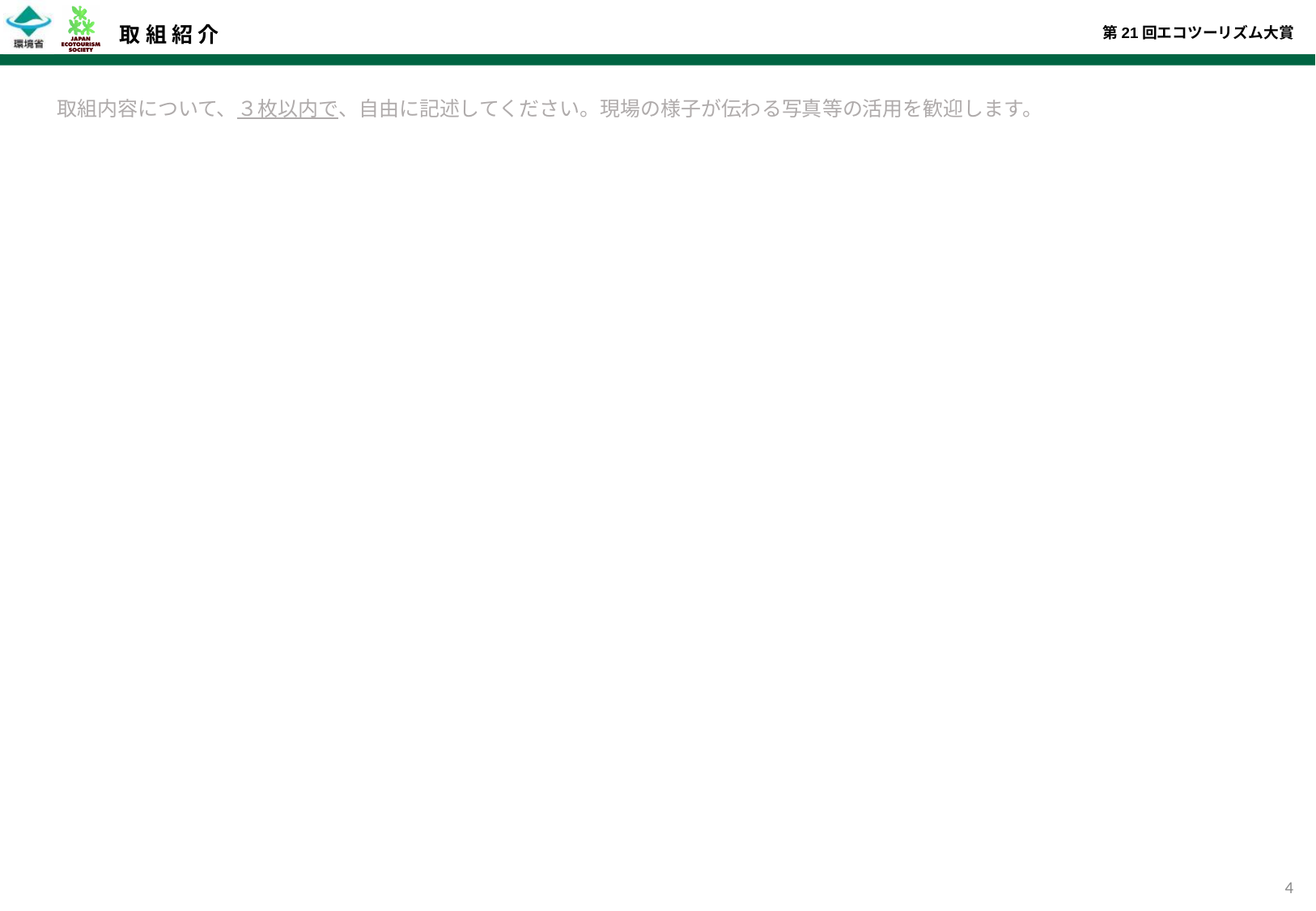

取組内容について、３枚以内で、自由に記述してください。現場の様子が伝わる写真等の活用を歓迎します。